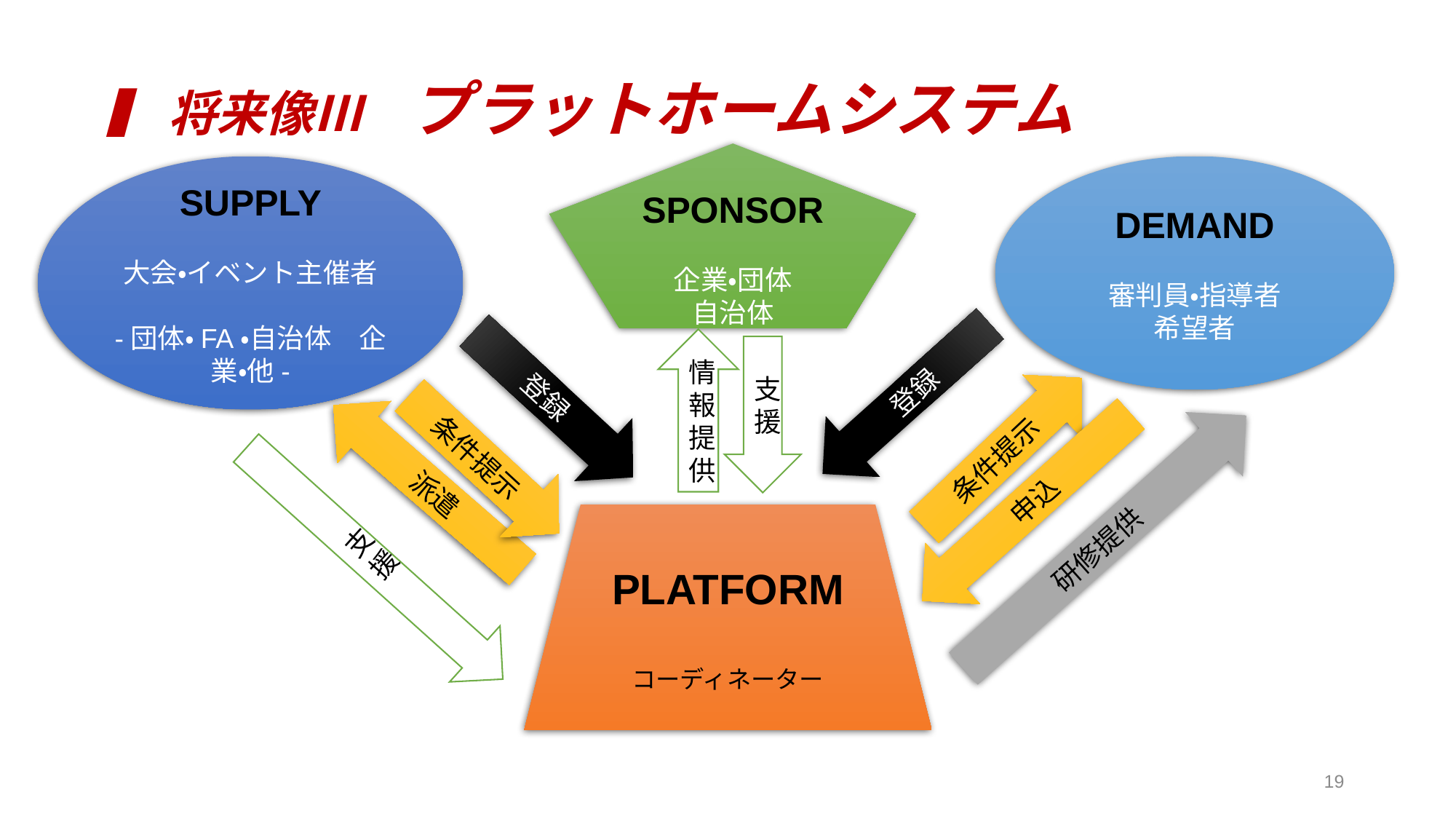

▍将来像Ⅲ　プラットホームシステム
SPONSOR

企業・団体
自治体
SUPPLY

大会・イベント主催者

-団体・FA・自治体　企業・他-
DEMAND

審判員・指導者
希望者
情報提供
支援
登録
登録
支援
条件提示
条件提示
派遣
申込
研修提供
PLATFORM

コーディネーター
19